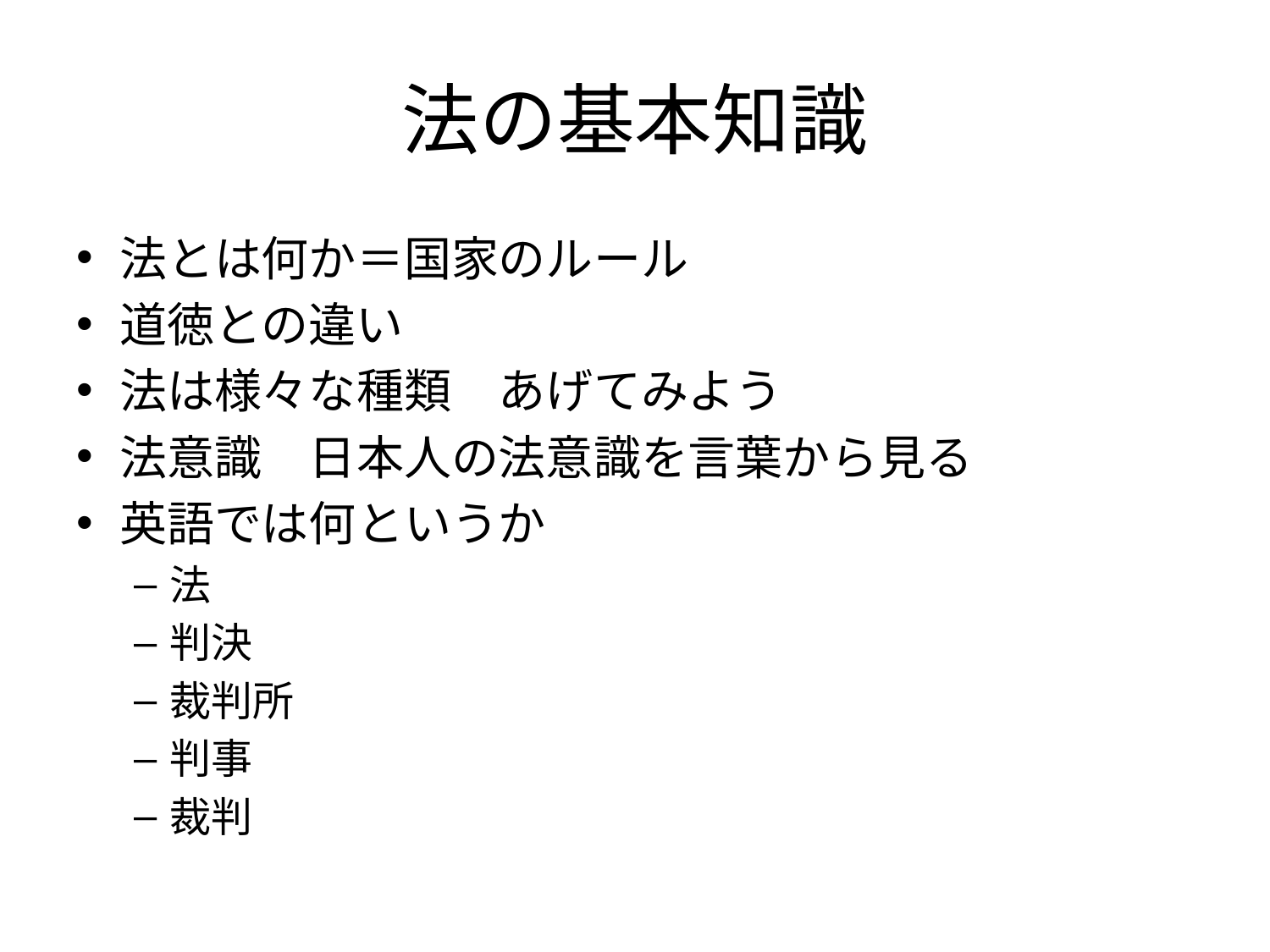

# 法の基本知識
法とは何か＝国家のルール
道徳との違い
法は様々な種類　あげてみよう
法意識　日本人の法意識を言葉から見る
英語では何というか
法
判決
裁判所
判事
裁判